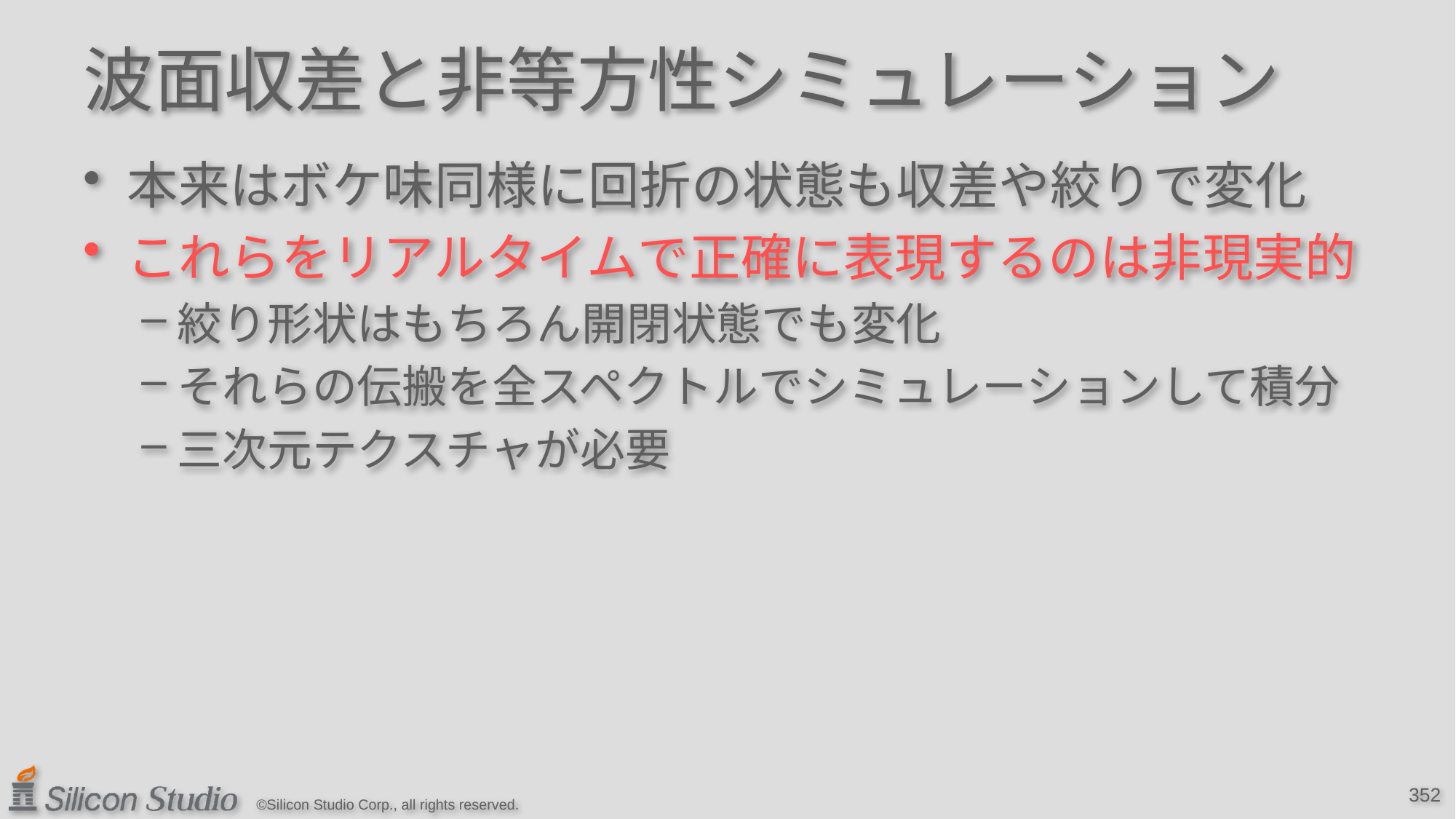

# 波面収差と非等方性シミュレーション
本来はボケ味同様に回折の状態も収差や絞りで変化
これらをリアルタイムで正確に表現するのは非現実的
絞り形状はもちろん開閉状態でも変化
それらの伝搬を全スペクトルでシミュレーションして積分
三次元テクスチャが必要